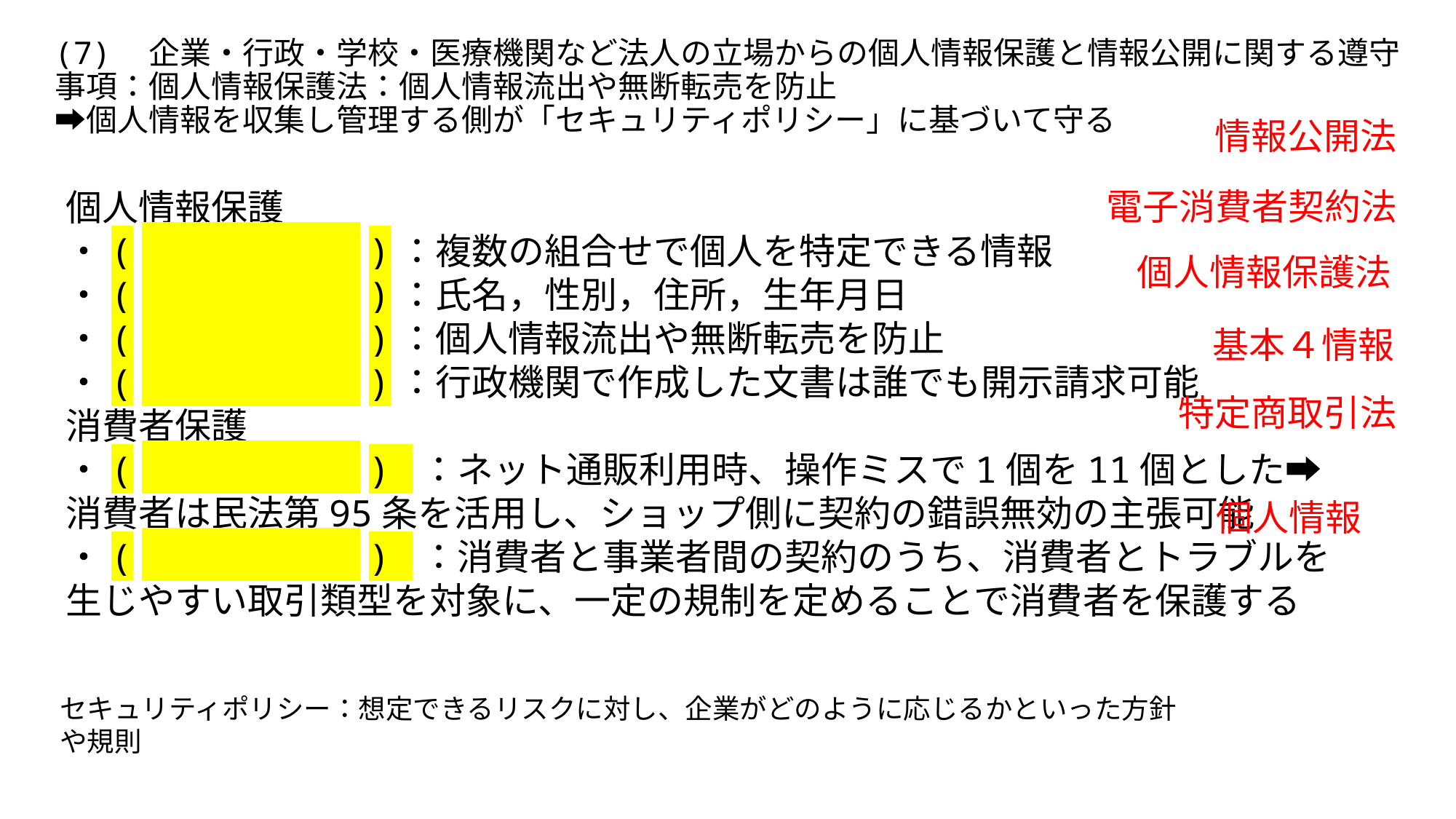

# (7)　企業・行政・学校・医療機関など法人の立場からの個人情報保護と情報公開に関する遵守事項：個人情報保護法：個人情報流出や無断転売を防止 ➡個人情報を収集し管理する側が「セキュリティポリシー」に基づいて守る
情報公開法
電子消費者契約法
個人情報保護
・(　　　　　　)：複数の組合せで個人を特定できる情報
・(　　　　　　)：氏名，性別，住所，生年月日
・(　　　　　　)：個人情報流出や無断転売を防止
・(　　　　　　)：行政機関で作成した文書は誰でも開示請求可能
消費者保護
・(　　　　　　) ：ネット通販利用時、操作ミスで1個を11個とした➡消費者は民法第95条を活用し、ショップ側に契約の錯誤無効の主張可能
・(　　　　　　) ：消費者と事業者間の契約のうち、消費者とトラブルを生じやすい取引類型を対象に、一定の規制を定めることで消費者を保護する
個人情報保護法
基本４情報
特定商取引法
個人情報
セキュリティポリシー：想定できるリスクに対し、企業がどのように応じるかといった方針や規則